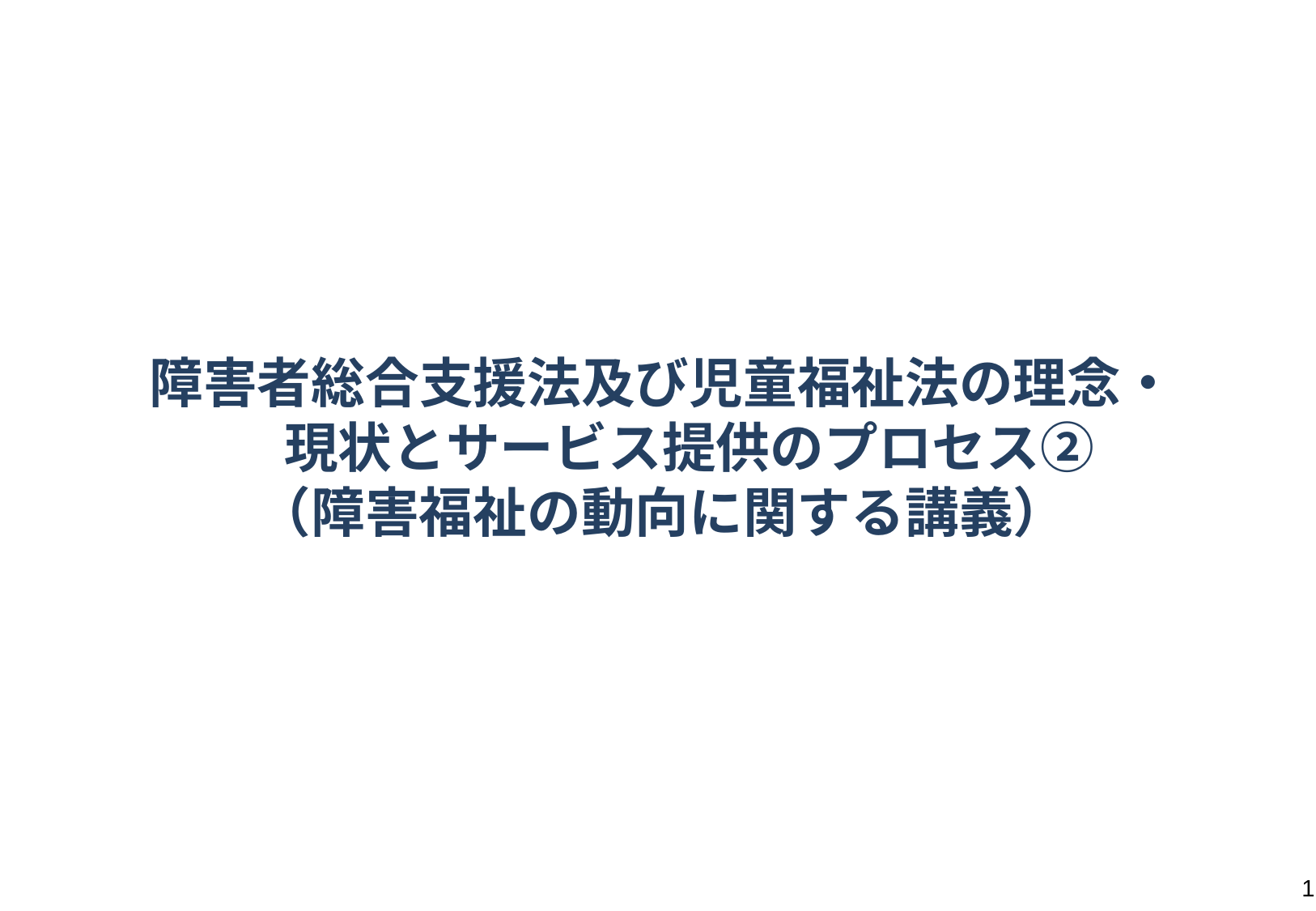

障害者総合支援法及び児童福祉法の理念・　現状とサービス提供のプロセス②
（障害福祉の動向に関する講義）

1